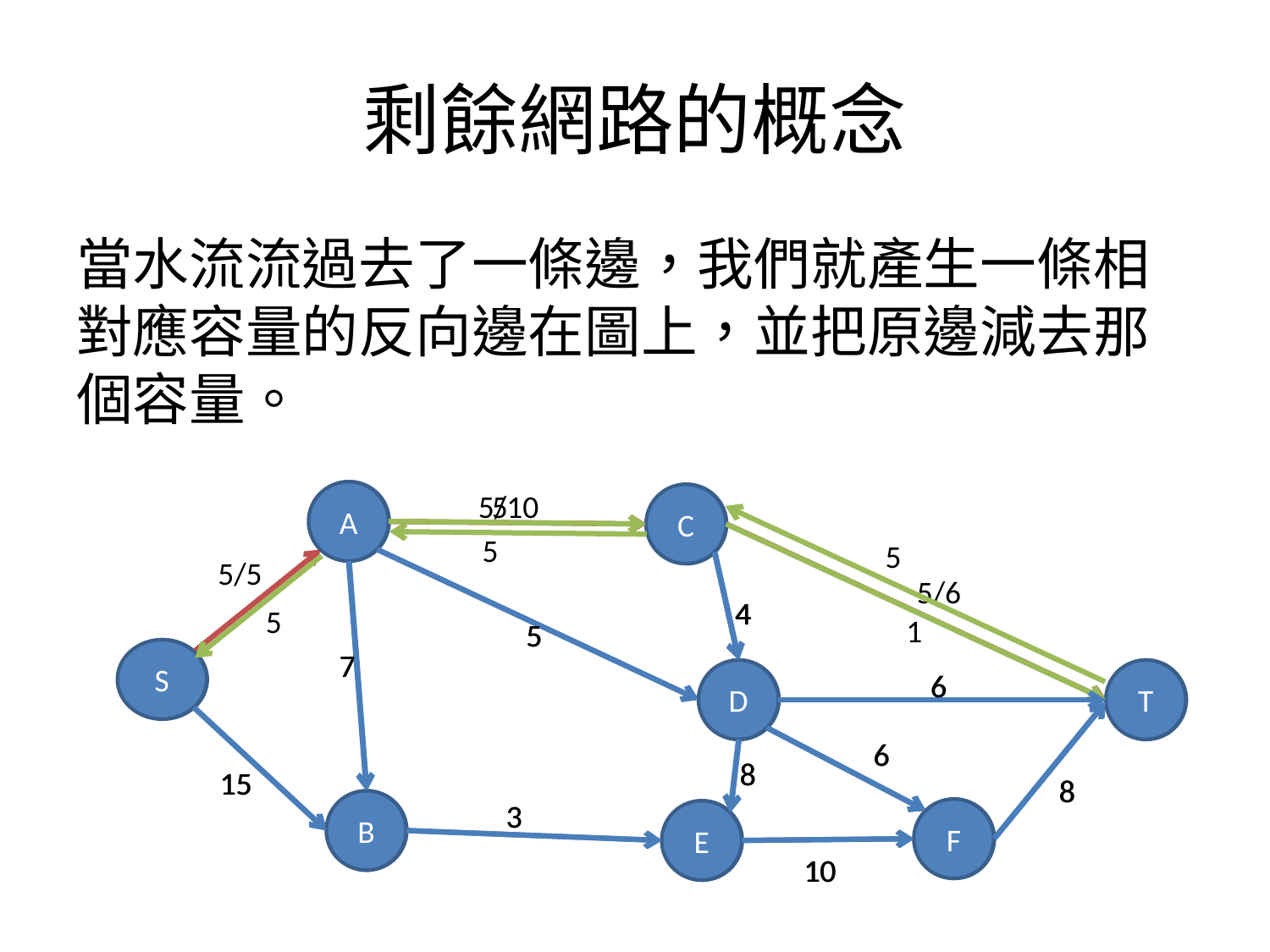

# 剩餘網路的概念
當水流流過去了一條邊，我們就產生一條相對應容量的反向邊在圖上，並把原邊減去那個容量。
  5
A
C
4
5
1
5
7
S
D
6
T
6
8
15
8
3
B
F
E
10
  5
5
5/10
A
C
5/5
5/6
4
5
7
S
D
6
T
6
8
15
8
3
B
F
E
10